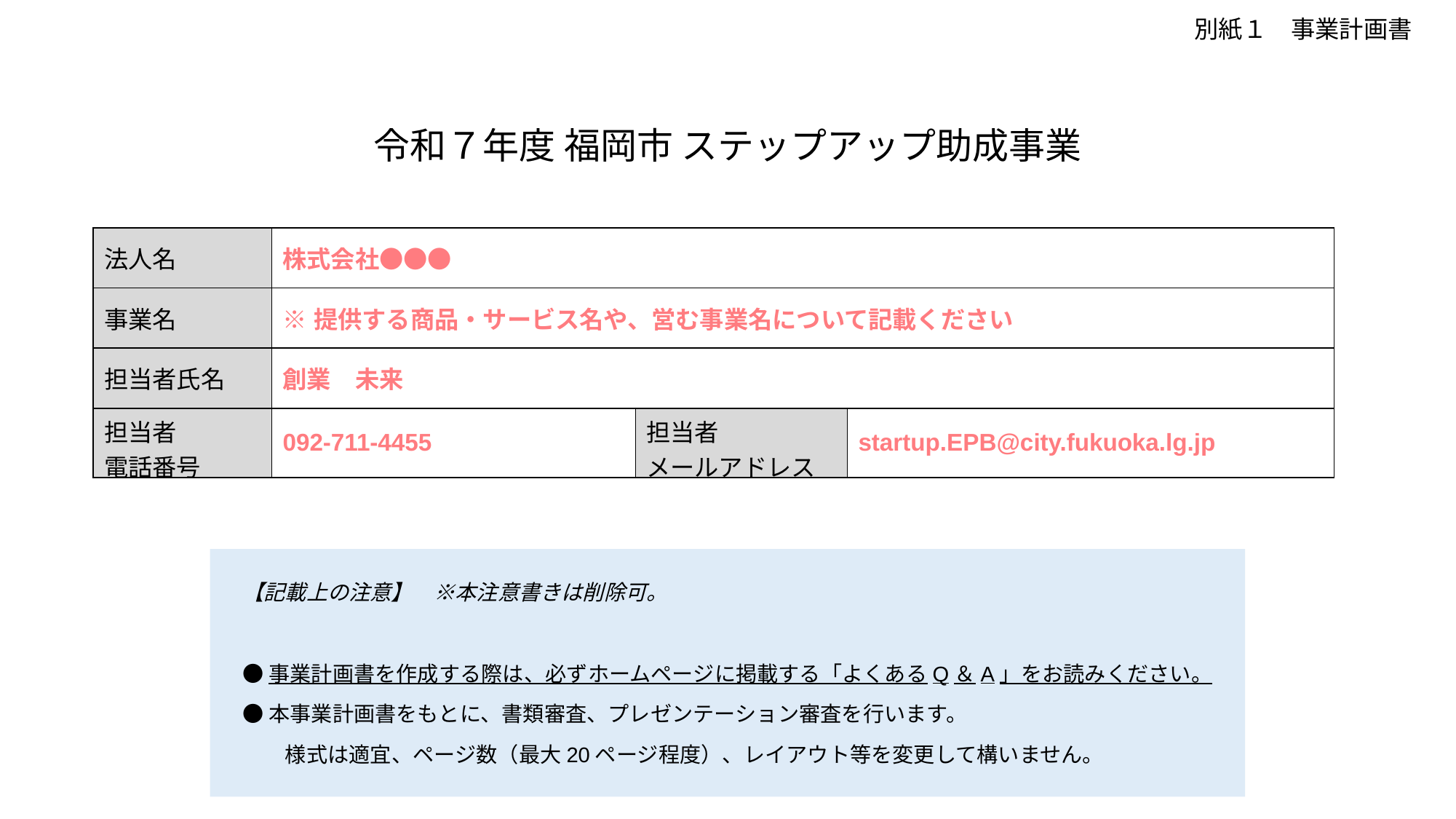

別紙１　事業計画書
# 令和７年度 福岡市 ステップアップ助成事業
| 法人名 | 株式会社●●● |  |  |
| --- | --- | --- | --- |
| 事業名 | ※提供する商品・サービス名や、営む事業名について記載ください |  |  |
| 担当者氏名 | 創業　未来 |  |  |
| 担当者 電話番号 | 092-711-4455 | 担当者 メールアドレス | startup.EPB@city.fukuoka.lg.jp |
【記載上の注意】　※本注意書きは削除可。

●事業計画書を作成する際は、必ずホームページに掲載する「よくあるQ＆A」をお読みください。
●本事業計画書をもとに、書類審査、プレゼンテーション審査を行います。
　　様式は適宜、ページ数（最大20ページ程度）、レイアウト等を変更して構いません。